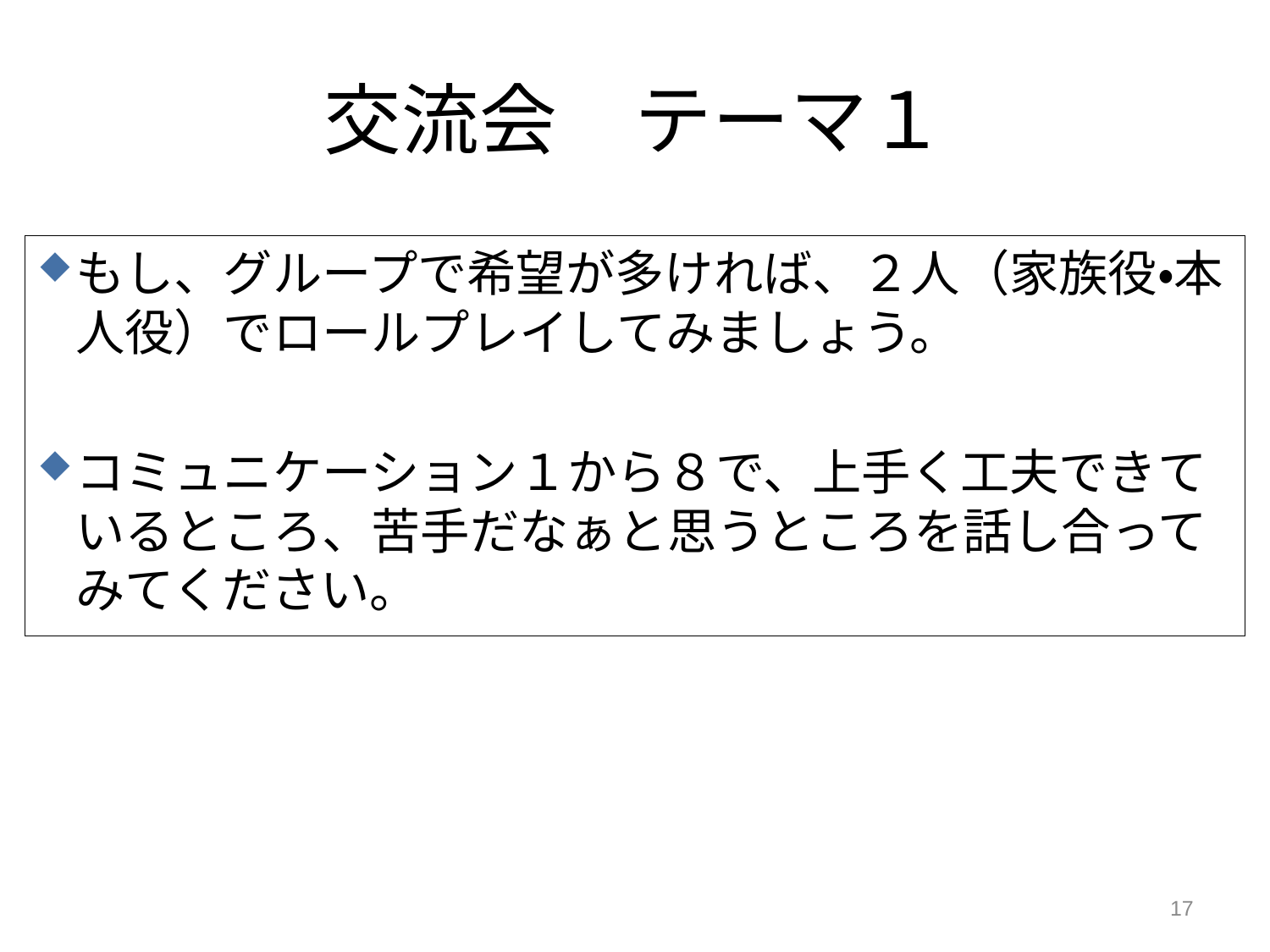

# 交流会　テーマ１
もし、グループで希望が多ければ、２人（家族役・本人役）でロールプレイしてみましょう。

コミュニケーション１から８で、上手く工夫できているところ、苦手だなぁと思うところを話し合ってみてください。
17